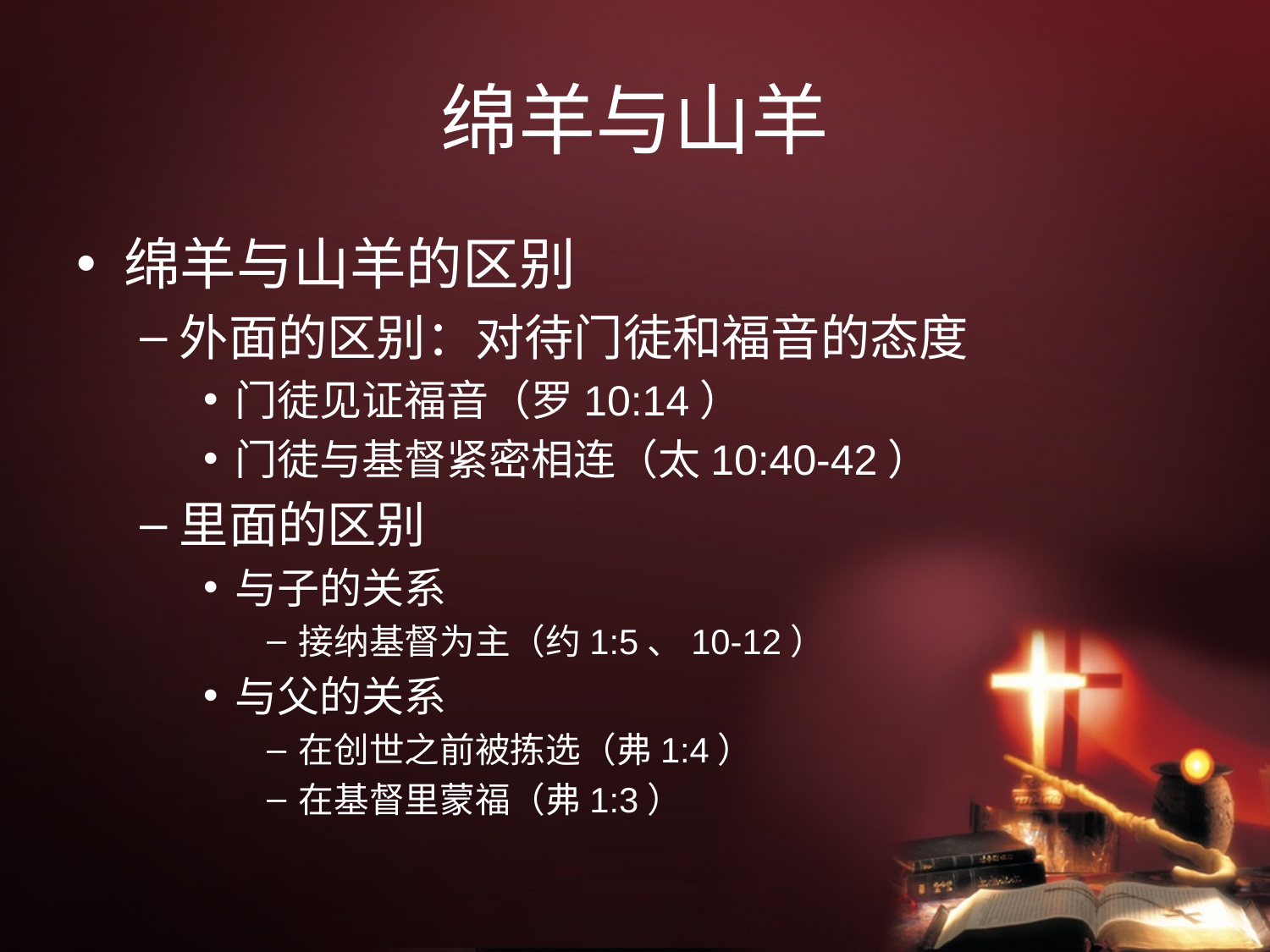

# 绵羊与山羊
绵羊与山羊的区别
外面的区别：对待门徒和福音的态度
门徒见证福音（罗10:14）
门徒与基督紧密相连（太10:40-42）
里面的区别
与子的关系
接纳基督为主（约1:5、10-12）
与父的关系
在创世之前被拣选（弗1:4）
在基督里蒙福（弗1:3）